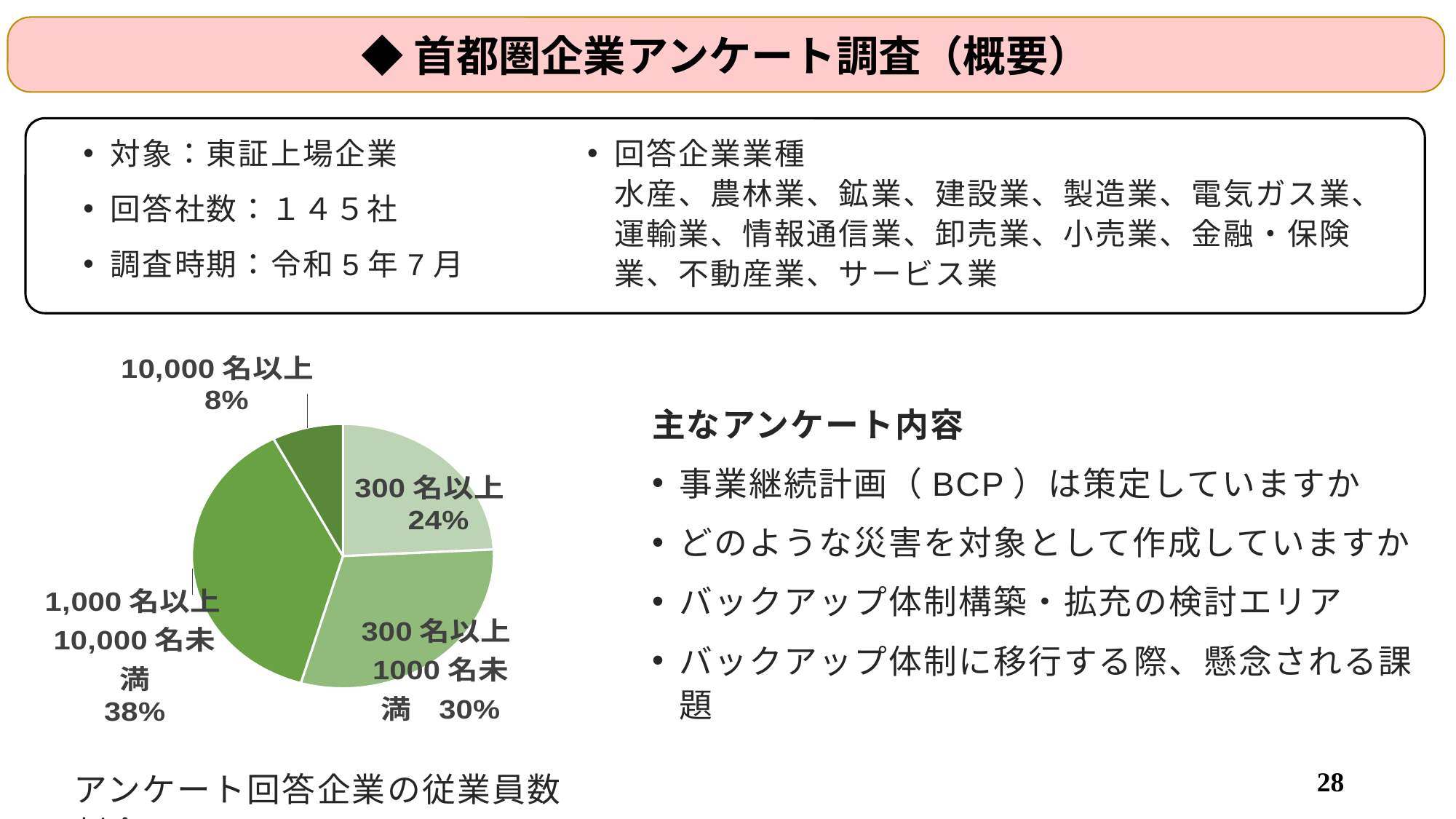

◆首都圏企業アンケート調査（概要）

対象：東証上場企業
回答社数：１４５社
調査時期：令和5年7月
回答企業業種
水産、農林業、鉱業、建設業、製造業、電気ガス業、運輸業、情報通信業、卸売業、小売業、金融・保険業、不動産業、サービス業

### Chart

| Category |  |
|---|---|
| 300名以上 | 0.242 |
| 300名以上1000名未満 | 0.303 |
| 1,000名以上10,000名未満 | 0.379 |
| 10,000名以上 | 0.076 |
主なアンケート内容
事業継続計画（BCP）は策定していますか
どのような災害を対象として作成していますか
バックアップ体制構築・拡充の検討エリア
バックアップ体制に移行する際、懸念される課題

アンケート回答企業の従業員数割合
28